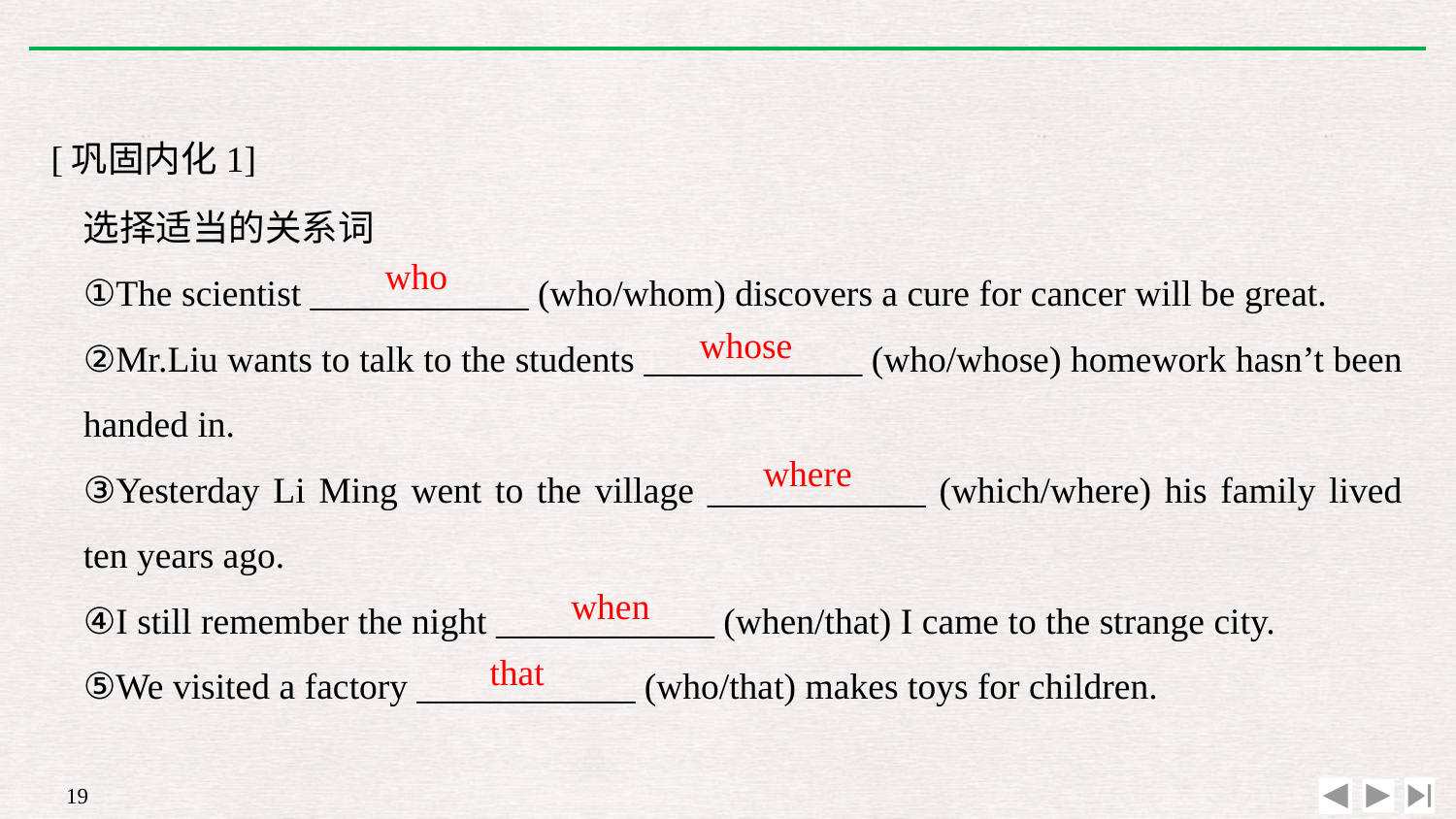

[巩固内化1]
选择适当的关系词
①The scientist ____________ (who/whom) discovers a cure for cancer will be great.
②Mr.Liu wants to talk to the students ____________ (who/whose) homework hasn’t been handed in.
③Yesterday Li Ming went to the village ____________ (which/where) his family lived ten years ago.
④I still remember the night ____________ (when/that) I came to the strange city.
⑤We visited a factory ____________ (who/that) makes toys for children.
who
whose
where
when
that